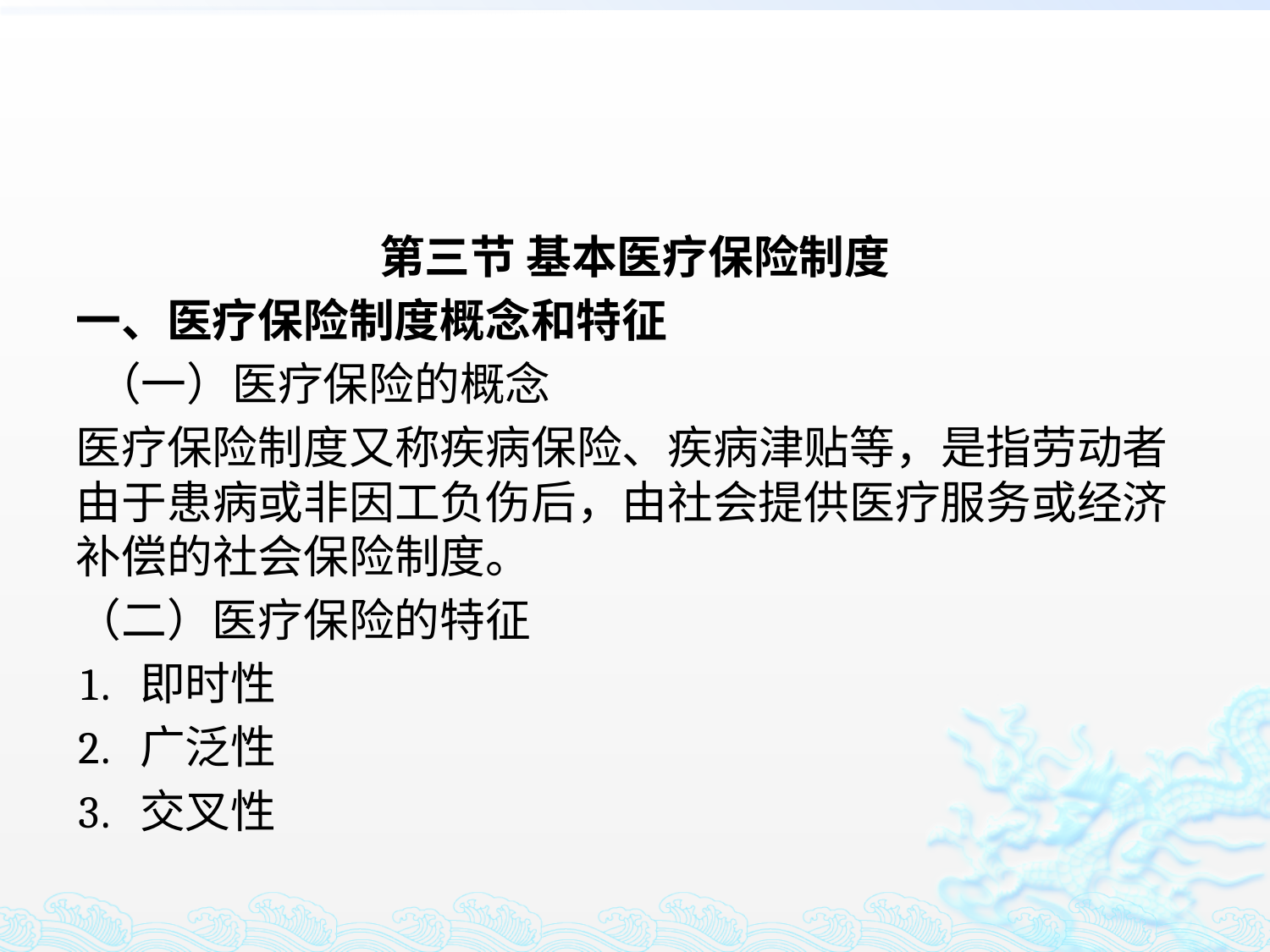

#
第三节 基本医疗保险制度
一、医疗保险制度概念和特征
 （一）医疗保险的概念
医疗保险制度又称疾病保险、疾病津贴等，是指劳动者由于患病或非因工负伤后，由社会提供医疗服务或经济补偿的社会保险制度。
（二）医疗保险的特征
1.  即时性
2.  广泛性
3.  交叉性